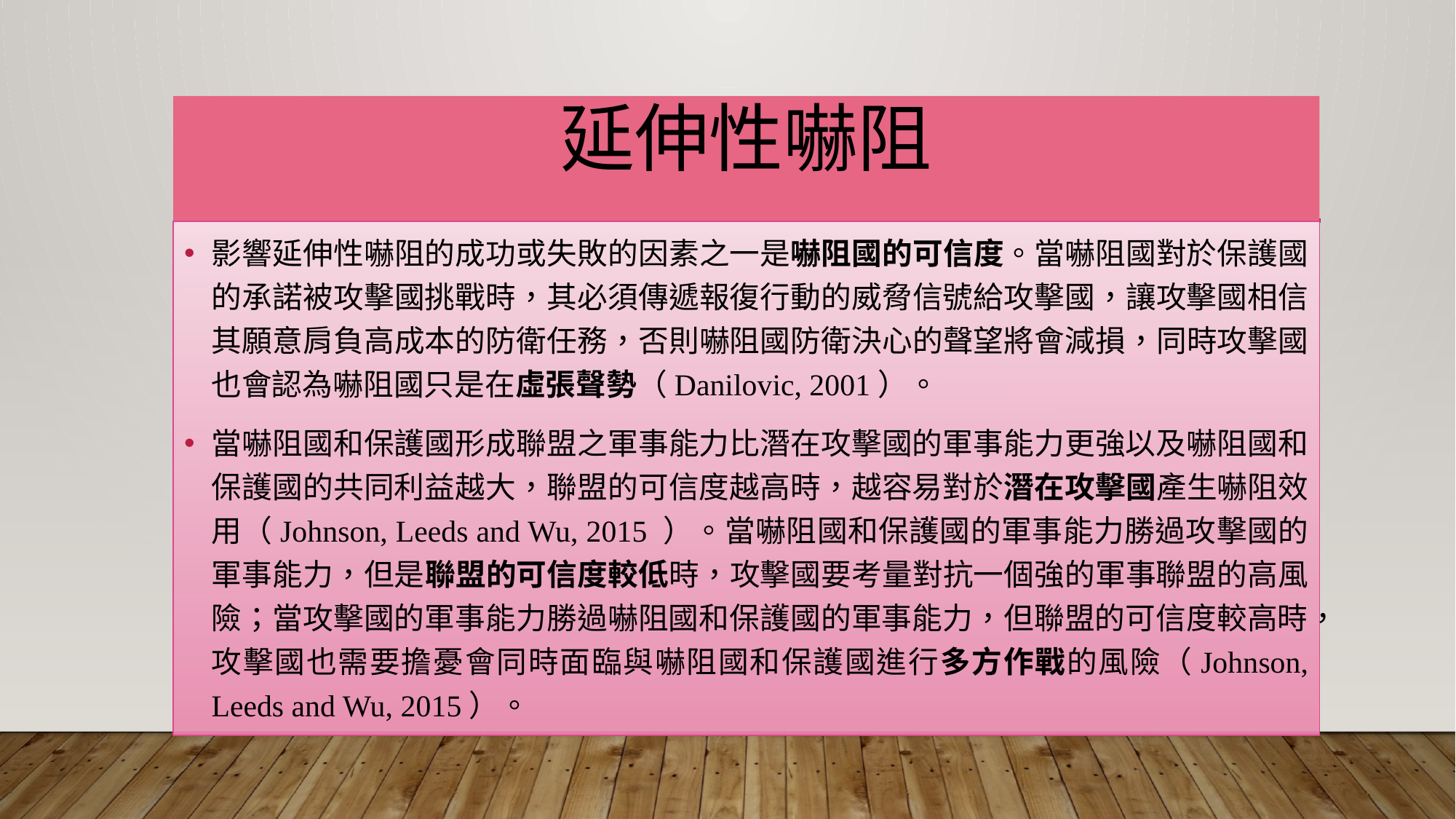

# 延伸性嚇阻
影響延伸性嚇阻的成功或失敗的因素之一是嚇阻國的可信度。當嚇阻國對於保護國的承諾被攻擊國挑戰時，其必須傳遞報復行動的威脅信號給攻擊國，讓攻擊國相信其願意肩負高成本的防衛任務，否則嚇阻國防衛決心的聲望將會減損，同時攻擊國也會認為嚇阻國只是在虛張聲勢（Danilovic, 2001）。
當嚇阻國和保護國形成聯盟之軍事能力比潛在攻擊國的軍事能力更強以及嚇阻國和保護國的共同利益越大，聯盟的可信度越高時，越容易對於潛在攻擊國產生嚇阻效用（Johnson, Leeds and Wu, 2015 ）。當嚇阻國和保護國的軍事能力勝過攻擊國的軍事能力，但是聯盟的可信度較低時，攻擊國要考量對抗一個強的軍事聯盟的高風險；當攻擊國的軍事能力勝過嚇阻國和保護國的軍事能力，但聯盟的可信度較高時，攻擊國也需要擔憂會同時面臨與嚇阻國和保護國進行多方作戰的風險（Johnson, Leeds and Wu, 2015）。